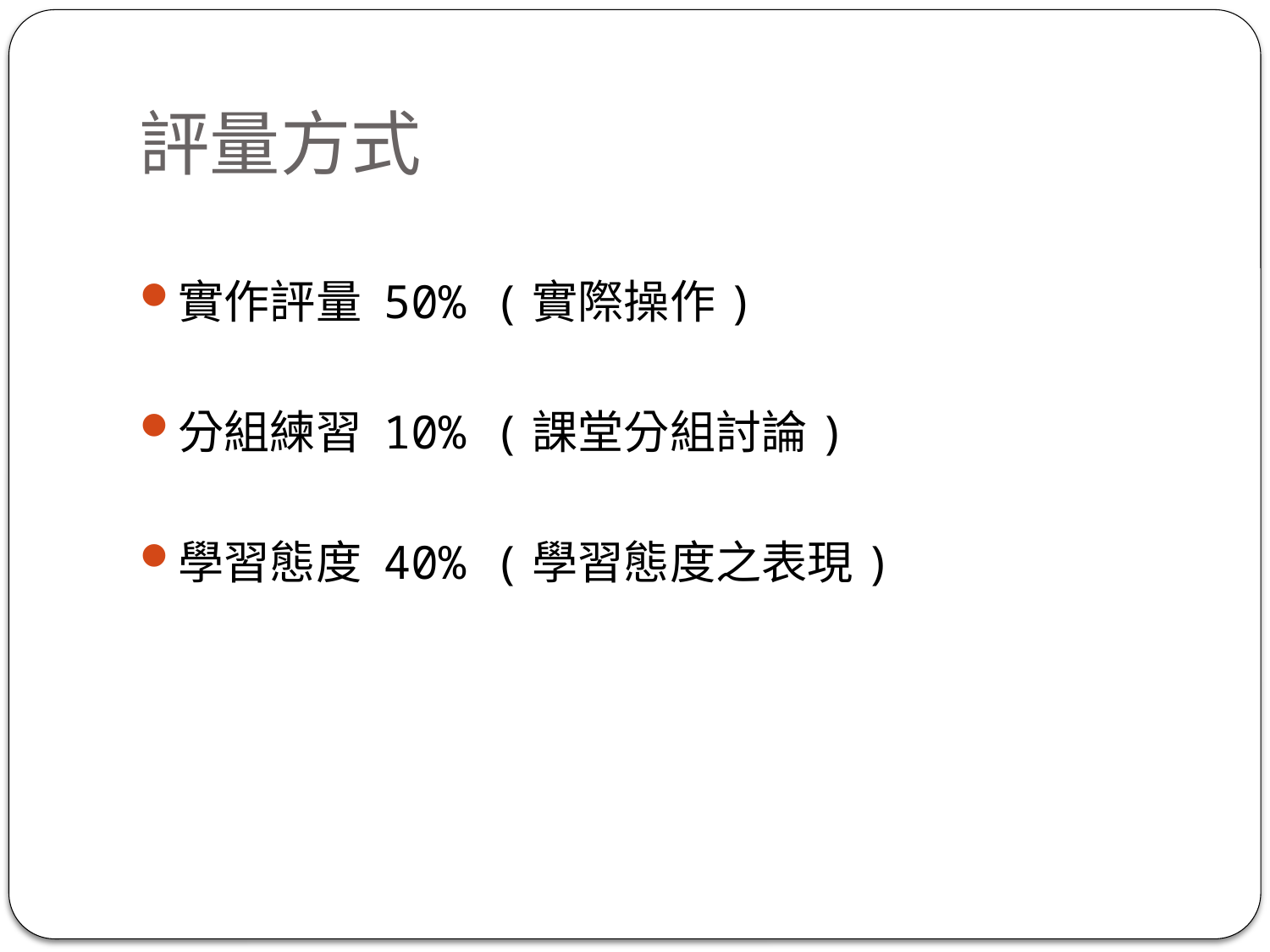

# 評量方式

實作評量 50% (實際操作)

分組練習 10% (課堂分組討論)

學習態度 40% (學習態度之表現)